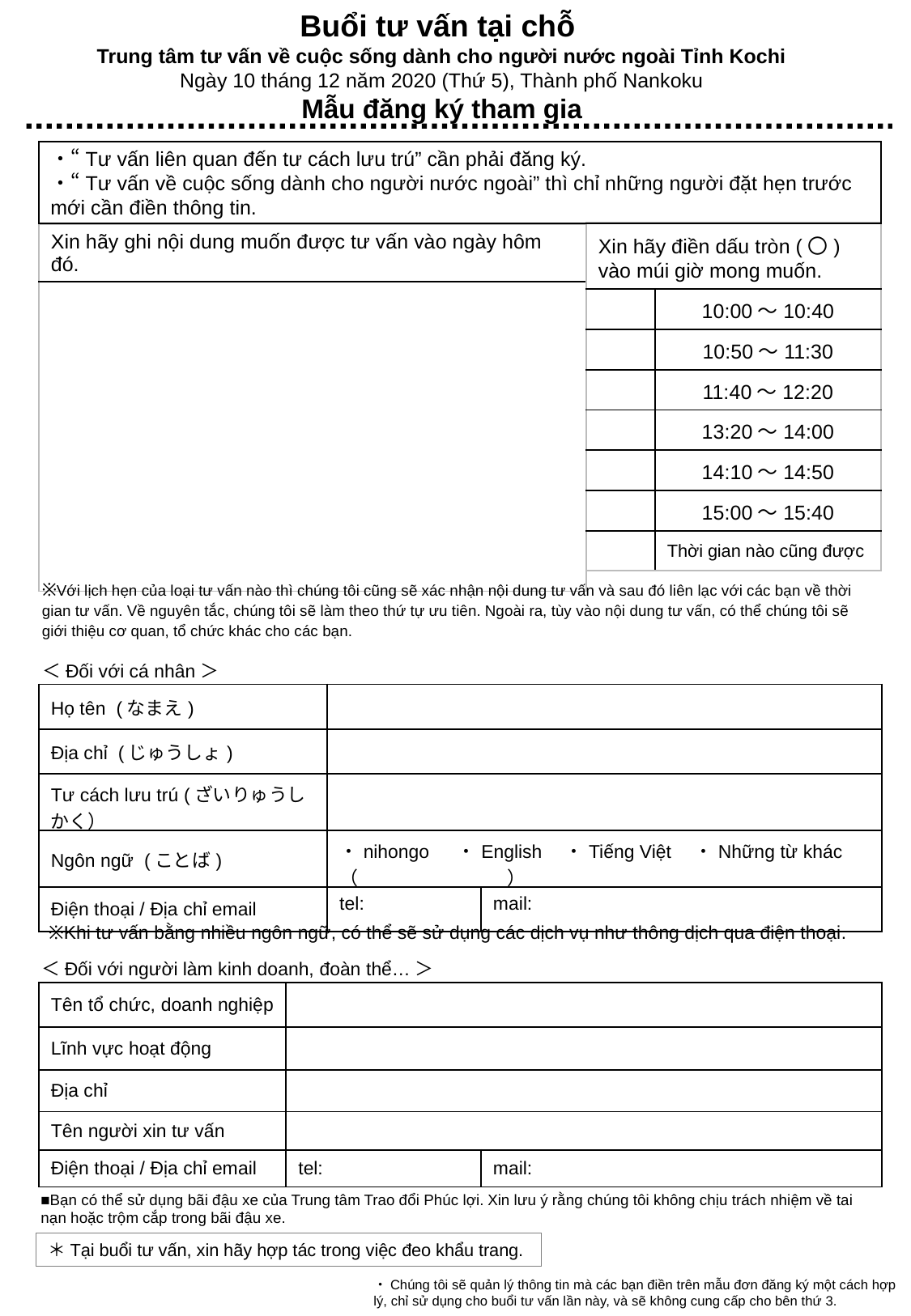

Buổi tư vấn tại chỗ
Trung tâm tư vấn về cuộc sống dành cho người nước ngoài Tỉnh Kochi
Ngày 10 tháng 12 năm 2020 (Thứ 5), Thành phố Nankoku
Mẫu đăng ký tham gia

・“Tư vấn liên quan đến tư cách lưu trú” cần phải đăng ký.
・“Tư vấn về cuộc sống dành cho người nước ngoài” thì chỉ những người đặt hẹn trước mới cần điền thông tin.
| Xin hãy điền dấu tròn (〇) vào múi giờ mong muốn. |  |
| --- | --- |
|  | 10:00～10:40 |
|  | 10:50～11:30 |
|  | 11:40～12:20 |
|  | 13:20～14:00 |
|  | 14:10～14:50 |
|  | 15:00～15:40 |
|  | Thời gian nào cũng được |
| Xin hãy ghi nội dung muốn được tư vấn vào ngày hôm đó. |
| --- |
|  |
※Với lịch hẹn của loại tư vấn nào thì chúng tôi cũng sẽ xác nhận nội dung tư vấn và sau đó liên lạc với các bạn về thời gian tư vấn. Về nguyên tắc, chúng tôi sẽ làm theo thứ tự ưu tiên. Ngoài ra, tùy vào nội dung tư vấn, có thể chúng tôi sẽ giới thiệu cơ quan, tổ chức khác cho các bạn.
＜Đối với cá nhân＞
| Họ tên (なまえ) |  |  |
| --- | --- | --- |
| Địa chỉ (じゅうしょ) |  |  |
| Tư cách lưu trú (ざいりゅうしかく） |  |  |
| Ngôn ngữ (ことば) | ・nihongo 　・English　・Tiếng Việt　・Những từ khác（　　　　　　　　） |  |
| Điện thoại / Địa chỉ email | tel: | mail: |
※Khi tư vấn bằng nhiều ngôn ngữ, có thể sẽ sử dụng các dịch vụ như thông dịch qua điện thoại.
＜Đối với người làm kinh doanh, đoàn thể…＞
| Tên tổ chức, doanh nghiệp |  |  |
| --- | --- | --- |
| Lĩnh vực hoạt động |  |  |
| Địa chỉ |  |  |
| Tên người xin tư vấn |  |  |
| Điện thoại / Địa chỉ email | tel: | mail: |
■Bạn có thể sử dụng bãi đậu xe của Trung tâm Trao đổi Phúc lợi. Xin lưu ý rằng chúng tôi không chịu trách nhiệm về tai nạn hoặc trộm cắp trong bãi đậu xe.
＊Tại buổi tư vấn, xin hãy hợp tác trong việc đeo khẩu trang.
・Chúng tôi sẽ quản lý thông tin mà các bạn điền trên mẫu đơn đăng ký một cách hợp lý, chỉ sử dụng cho buổi tư vấn lần này, và sẽ không cung cấp cho bên thứ 3.